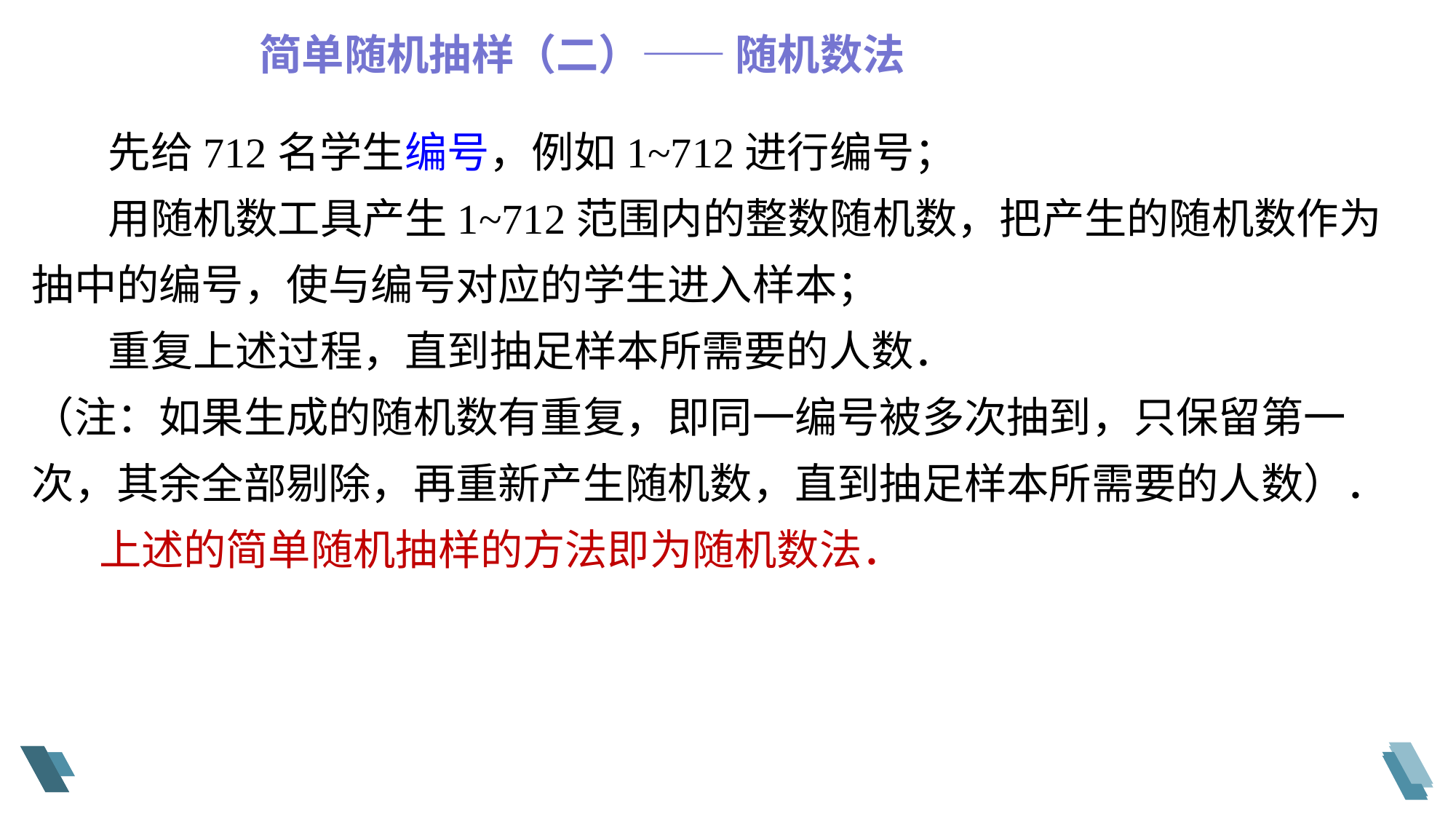

简单随机抽样（二）—— 随机数法
       先给712名学生编号，例如1~712进行编号；
       用随机数工具产生1~712范围内的整数随机数，把产生的随机数作为抽中的编号，使与编号对应的学生进入样本；
       重复上述过程，直到抽足样本所需要的人数．
（注：如果生成的随机数有重复，即同一编号被多次抽到，只保留第一次，其余全部剔除，再重新产生随机数，直到抽足样本所需要的人数）．
      上述的简单随机抽样的方法即为随机数法．